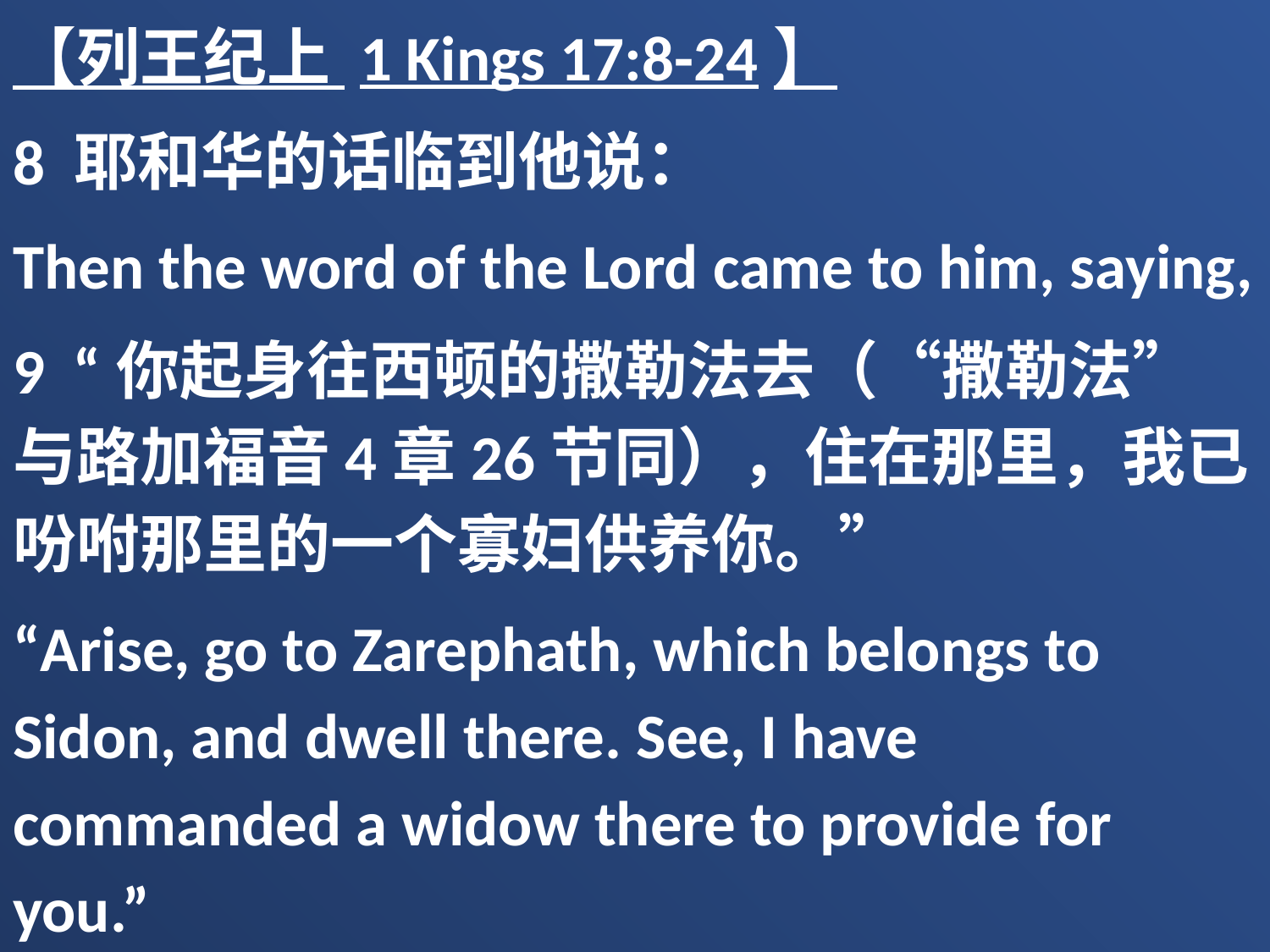

【列王纪上 1 Kings 17:8-24】
8 耶和华的话临到他说：
Then the word of the Lord came to him, saying,
9  “你起身往西顿的撒勒法去（“撒勒法”与路加福音4章26节同），住在那里，我已吩咐那里的一个寡妇供养你。”
“Arise, go to Zarephath, which belongs to Sidon, and dwell there. See, I have commanded a widow there to provide for you.”